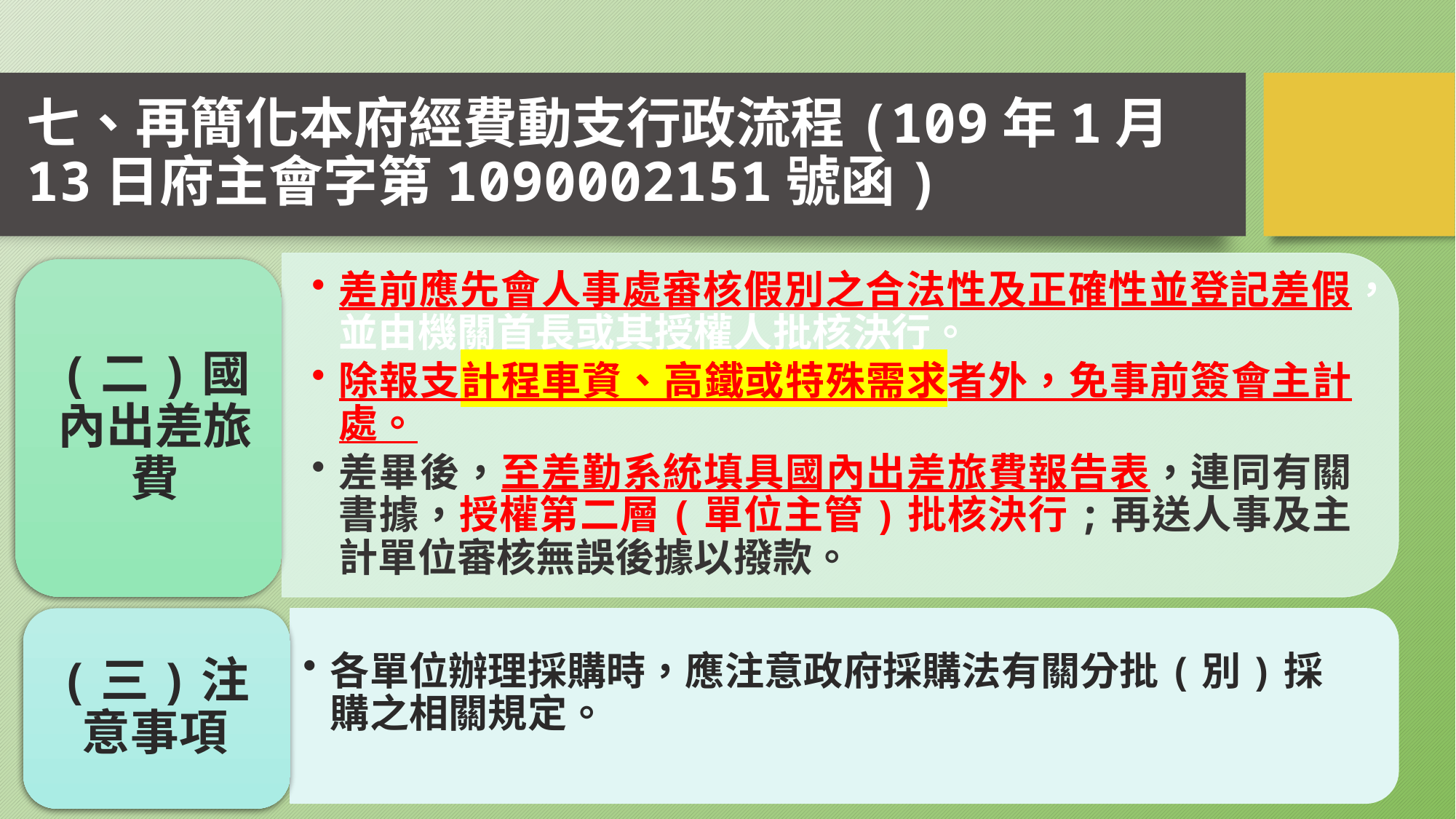

# 七、再簡化本府經費動支行政流程(109年1月13日府主會字第1090002151號函)
差前應先會人事處審核假別之合法性及正確性並登記差假，並由機關首長或其授權人批核決行。
除報支計程車資、高鐵或特殊需求者外，免事前簽會主計處。
差畢後，至差勤系統填具國內出差旅費報告表，連同有關書據，授權第二層(單位主管)批核決行;再送人事及主計單位審核無誤後據以撥款。
(二)國內出差旅費

(三)注意事項

各單位辦理採購時，應注意政府採購法有關分批(別)採購之相關規定。